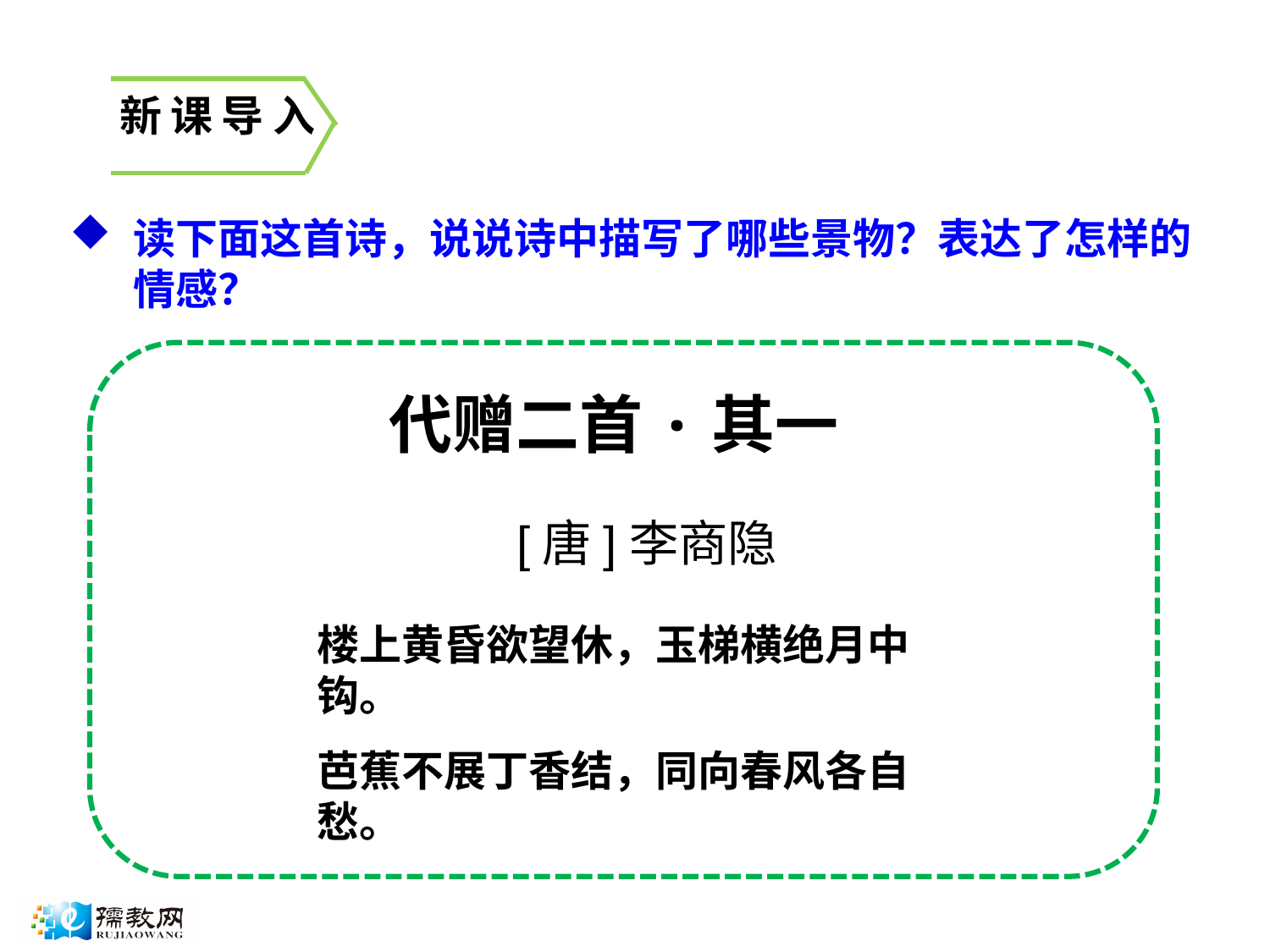

新课导入
读下面这首诗，说说诗中描写了哪些景物？表达了怎样的情感？

代赠二首·其一
[唐]李商隐
楼上黄昏欲望休，玉梯横绝月中钩。
芭蕉不展丁香结，同向春风各自愁。